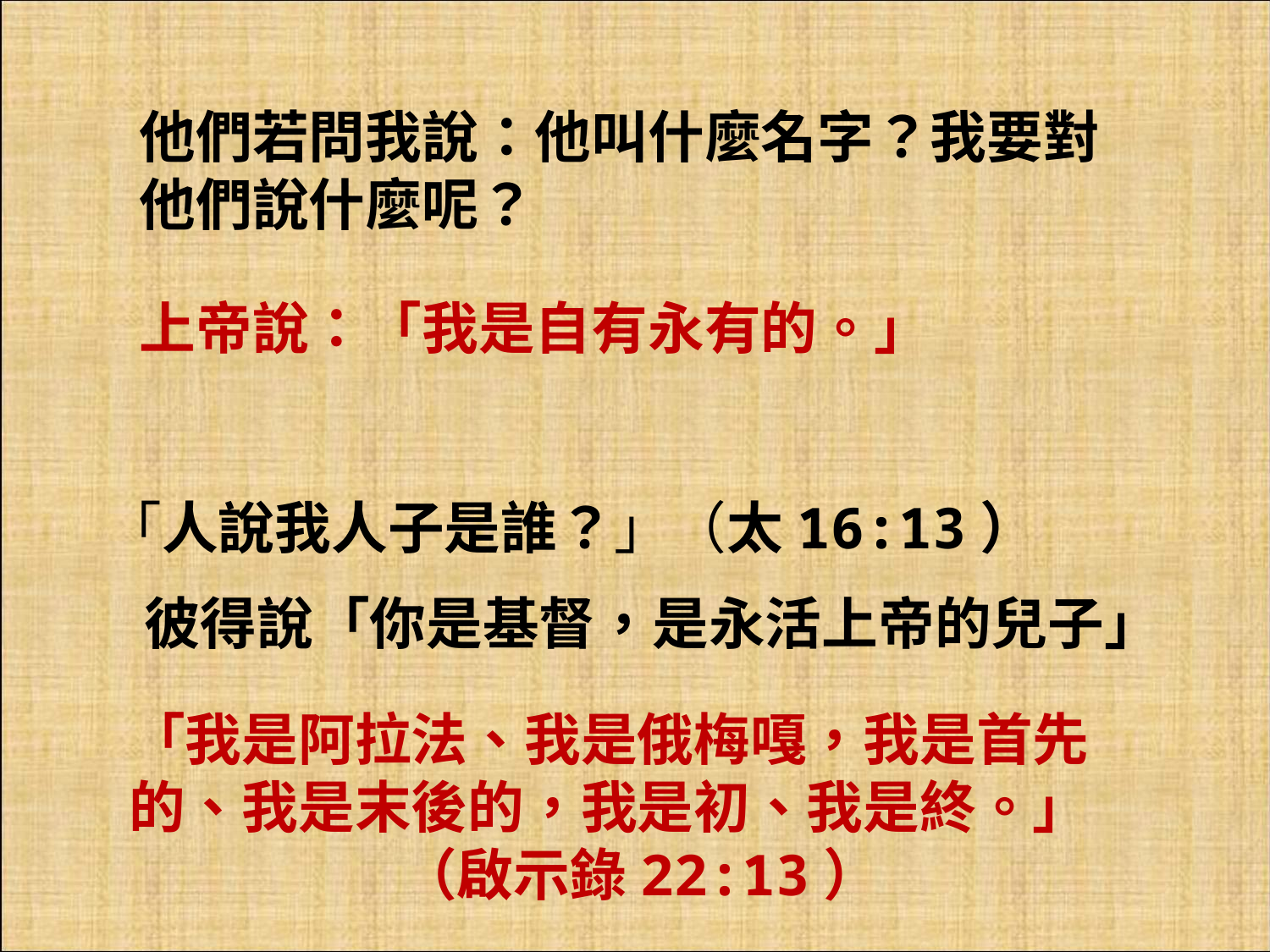

他們若問我說：他叫什麼名字？我要對他們說什麼呢？
上帝說：「我是自有永有的。」
「人說我人子是誰？」（太16:13）
彼得說「你是基督，是永活上帝的兒子」
「我是阿拉法、我是俄梅嘎，我是首先的、我是末後的，我是初、我是終。」
                    （啟示錄22:13）